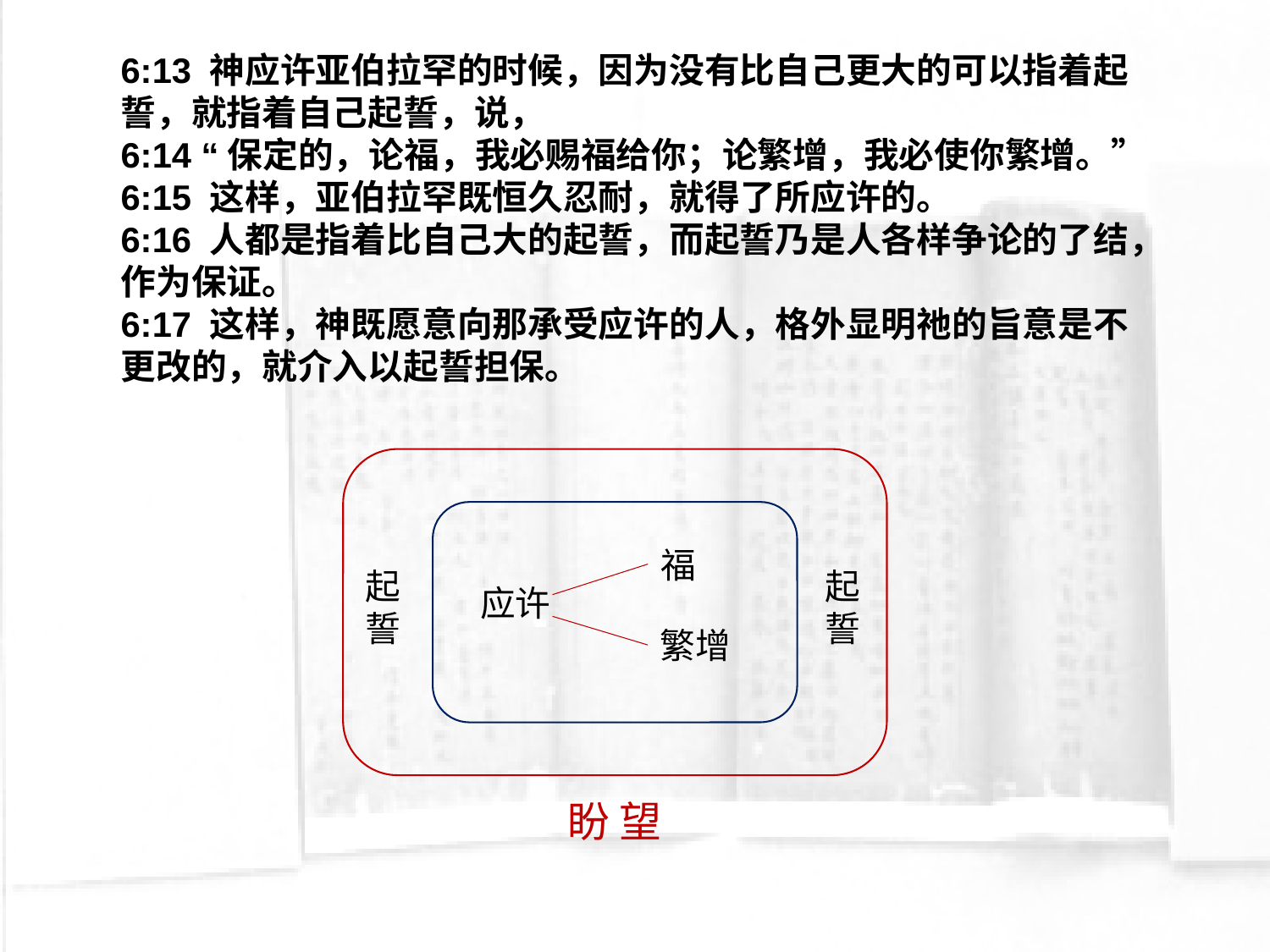

6:13 神应许亚伯拉罕的时候，因为没有比自己更大的可以指着起誓，就指着自己起誓，说，
6:14 “保定的，论福，我必赐福给你；论繁增，我必使你繁增。”
6:15 这样，亚伯拉罕既恒久忍耐，就得了所应许的。
6:16 人都是指着比自己大的起誓，而起誓乃是人各样争论的了结，作为保证。
6:17 这样，神既愿意向那承受应许的人，格外显明祂的旨意是不更改的，就介入以起誓担保。

福
起誓
起誓
应许
繁增
盼 望